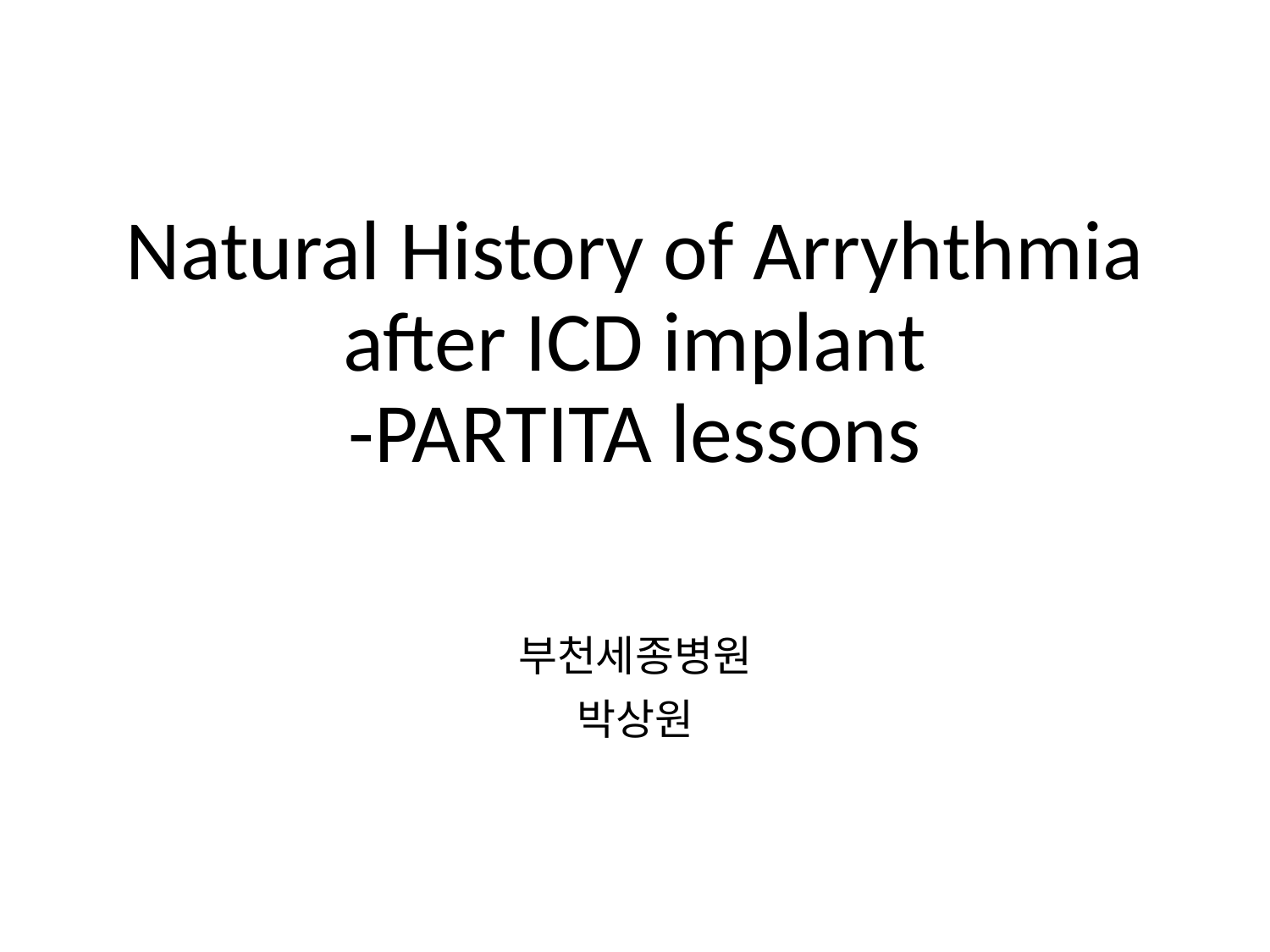

# Natural History of Arryhthmia after ICD implant -PARTITA lessons
부천세종병원
박상원